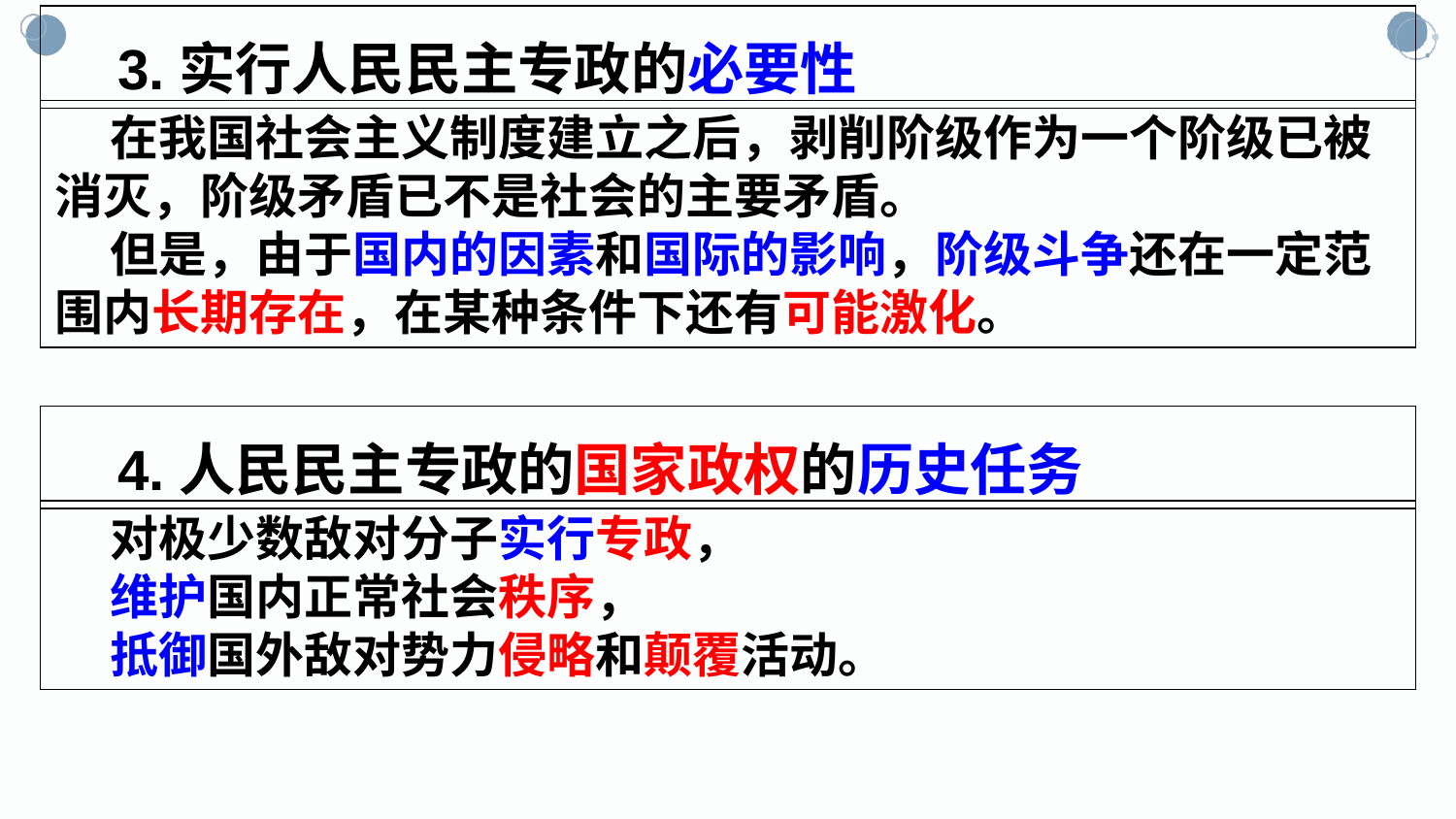

3.实行人民民主专政的必要性
    在我国社会主义制度建立之后，剥削阶级作为一个阶级已被消灭，阶级矛盾已不是社会的主要矛盾。
    但是，由于国内的因素和国际的影响，阶级斗争还在一定范围内长期存在，在某种条件下还有可能激化。
    4.人民民主专政的国家政权的历史任务
    对极少数敌对分子实行专政，
    维护国内正常社会秩序，
    抵御国外敌对势力侵略和颠覆活动。